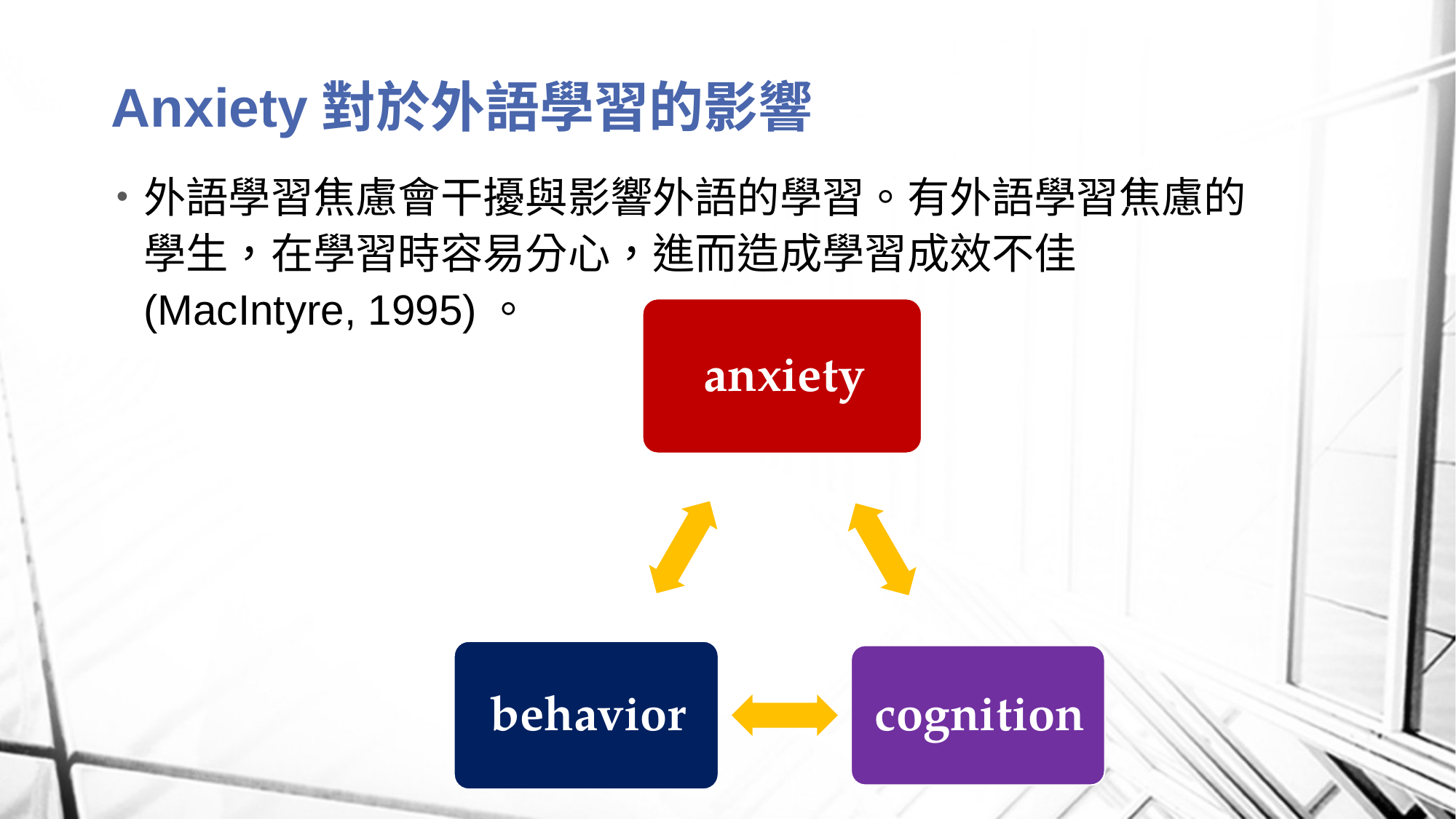

# Anxiety對於外語學習的影響
外語學習焦慮會干擾與影響外語的學習。有外語學習焦慮的學生，在學習時容易分心，進而造成學習成效不佳
(MacIntyre, 1995)。
anxiety

cognition

behavior